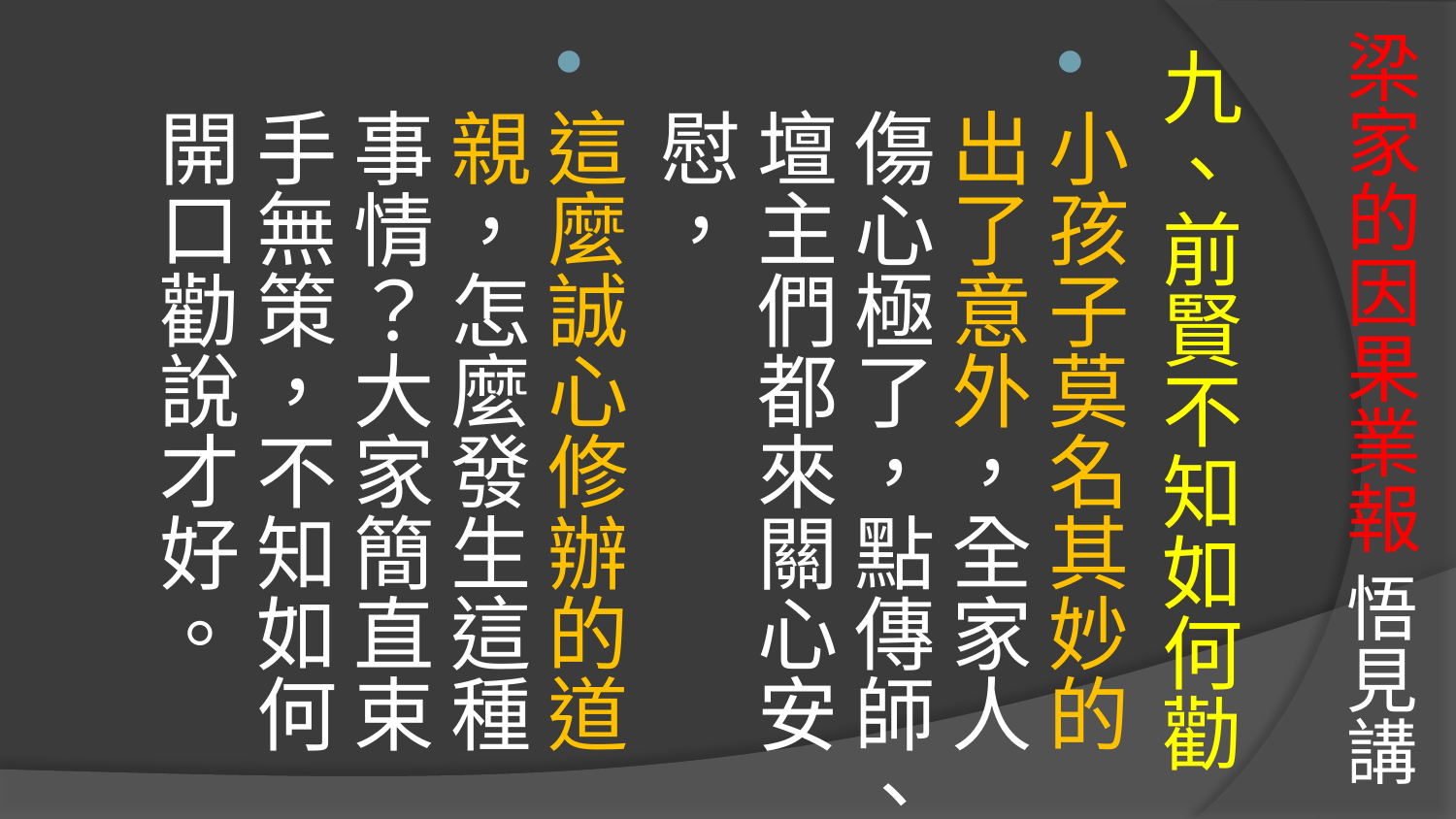

# 梁家的因果業報 悟見講
九、前賢不知如何勸
小孩子莫名其妙的出了意外，全家人傷心極了，點傳師、壇主們都來關心安慰，
這麼誠心修辦的道親，怎麼發生這種事情？大家簡直束手無策，不知如何開口勸說才好。